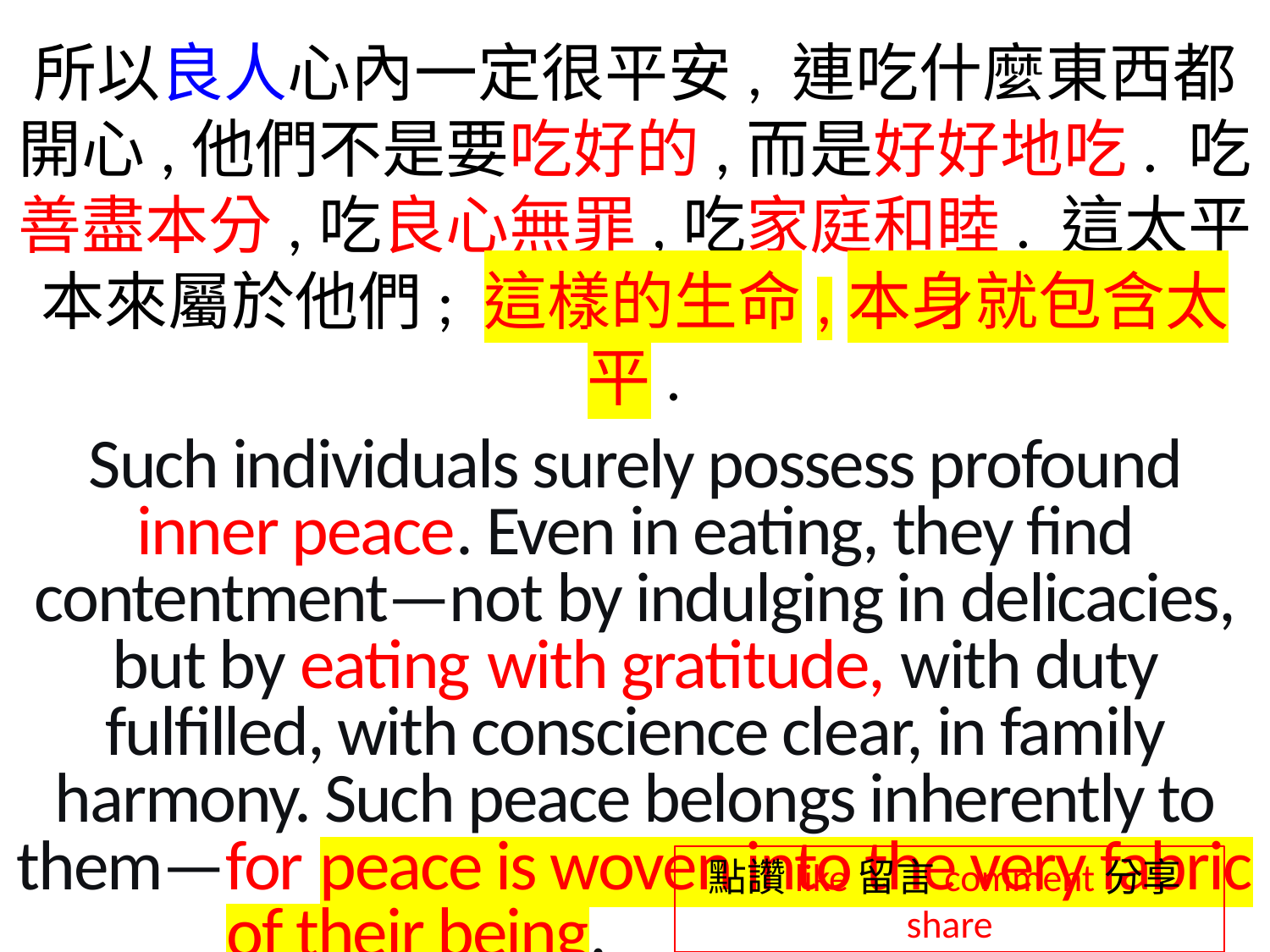

所以良人心內一定很平安, 連吃什麼東西都開心,他們不是要吃好的,而是好好地吃. 吃善盡本分,吃良心無罪,吃家庭和睦. 這太平本來屬於他們; 這樣的生命,本身就包含太平.
Such individuals surely possess profound inner peace. Even in eating, they find contentment—not by indulging in delicacies, but by eating with gratitude, with duty fulfilled, with conscience clear, in family harmony. Such peace belongs inherently to them—for peace is woven into the very fabric
               of their being.

點讚like留言comment分享share